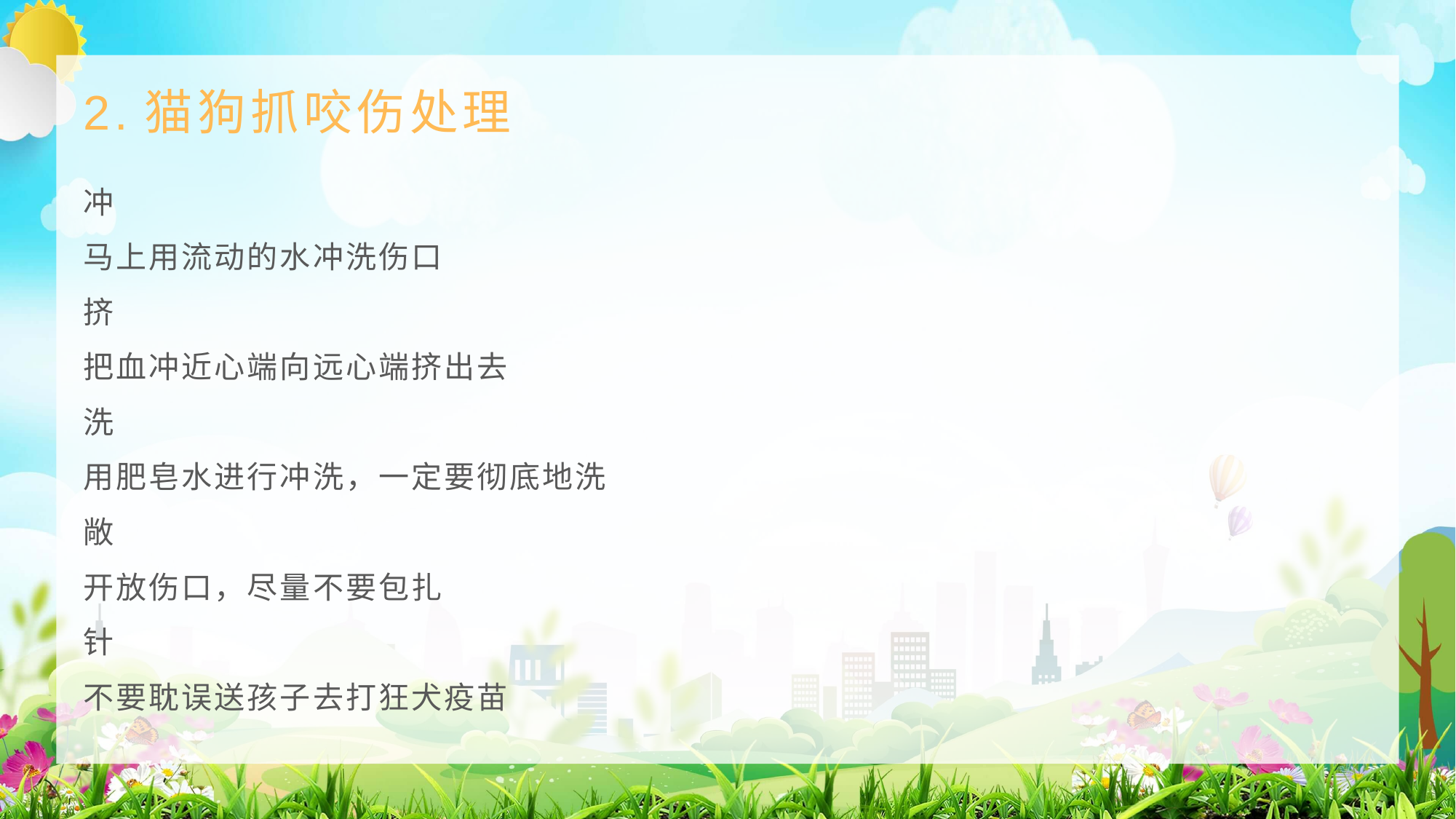

# 2.猫狗抓咬伤处理
冲
马上用流动的水冲洗伤口
挤
把血冲近心端向远心端挤出去
洗
用肥皂水进行冲洗，一定要彻底地洗
敞
开放伤口，尽量不要包扎
针
不要耽误送孩子去打狂犬疫苗